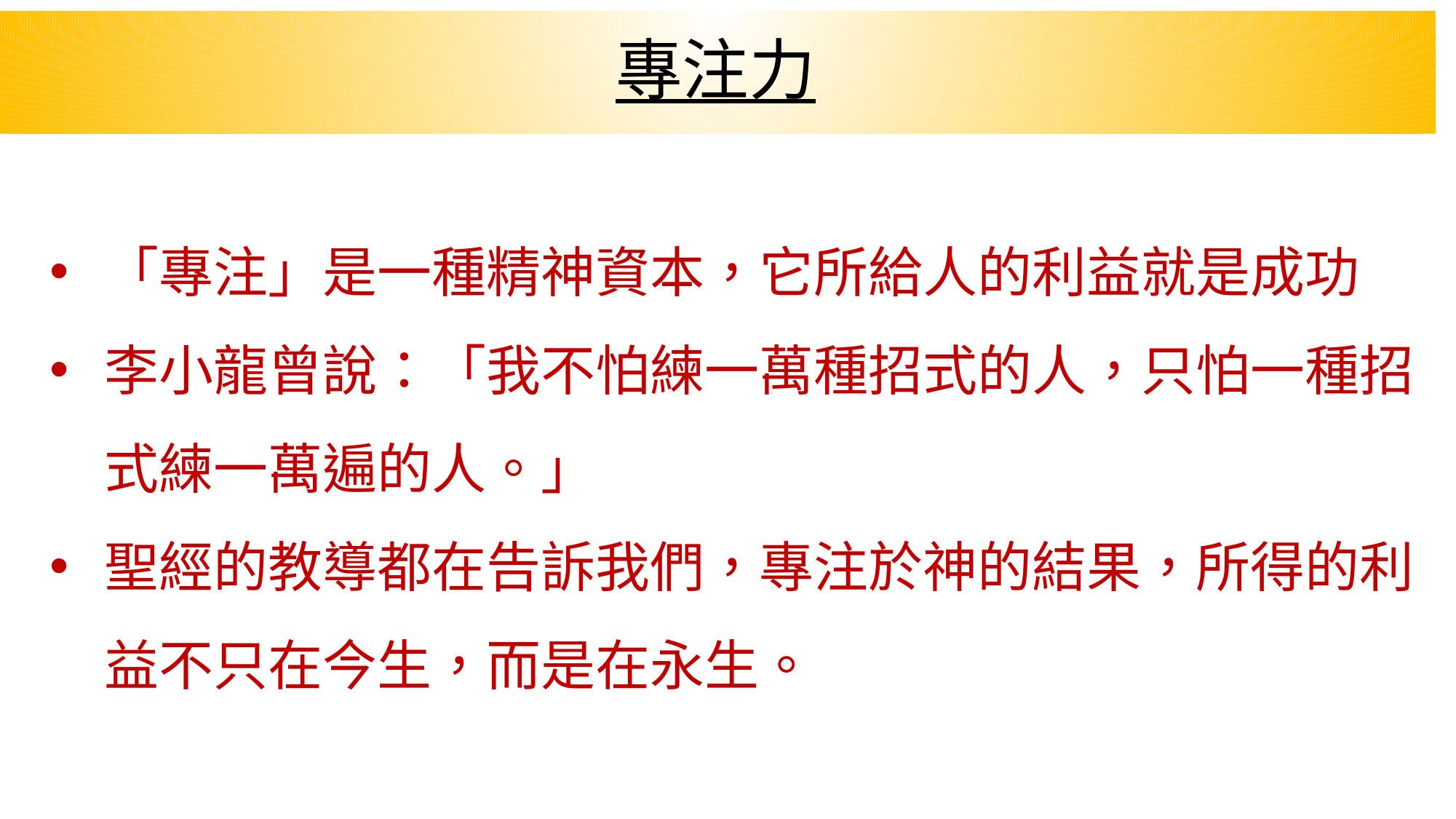

專注力
「專注」是一種精神資本，它所給人的利益就是成功
李小龍曾說：「我不怕練一萬種招式的人，只怕一種招式練一萬遍的人。」
聖經的教導都在告訴我們，專注於神的結果，所得的利益不只在今生，而是在永生。